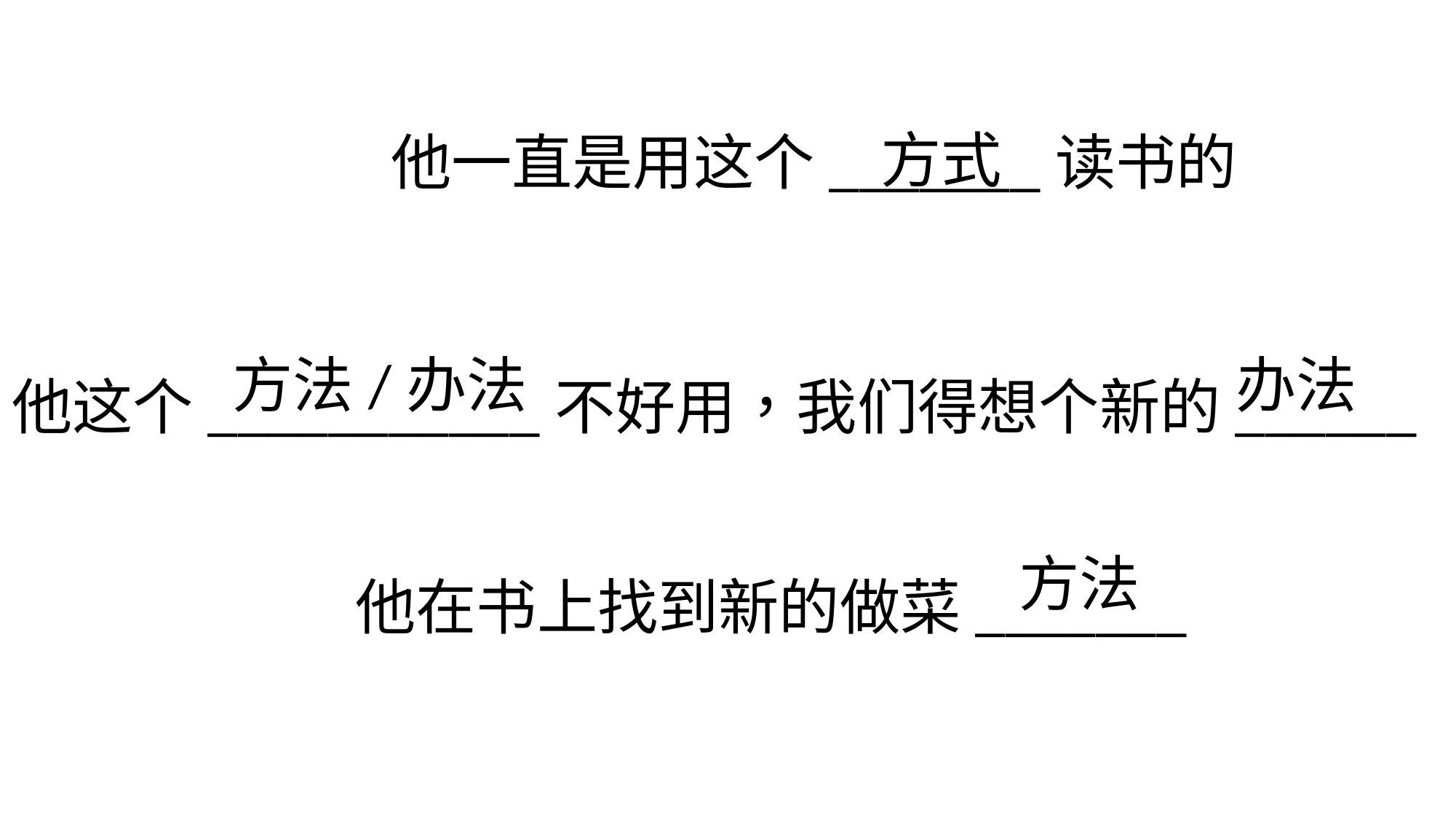

方式
他一直是用这个_______读书的
方法/办法
办法
他这个___________不好用，我们得想个新的______
方法
他在书上找到新的做菜_______